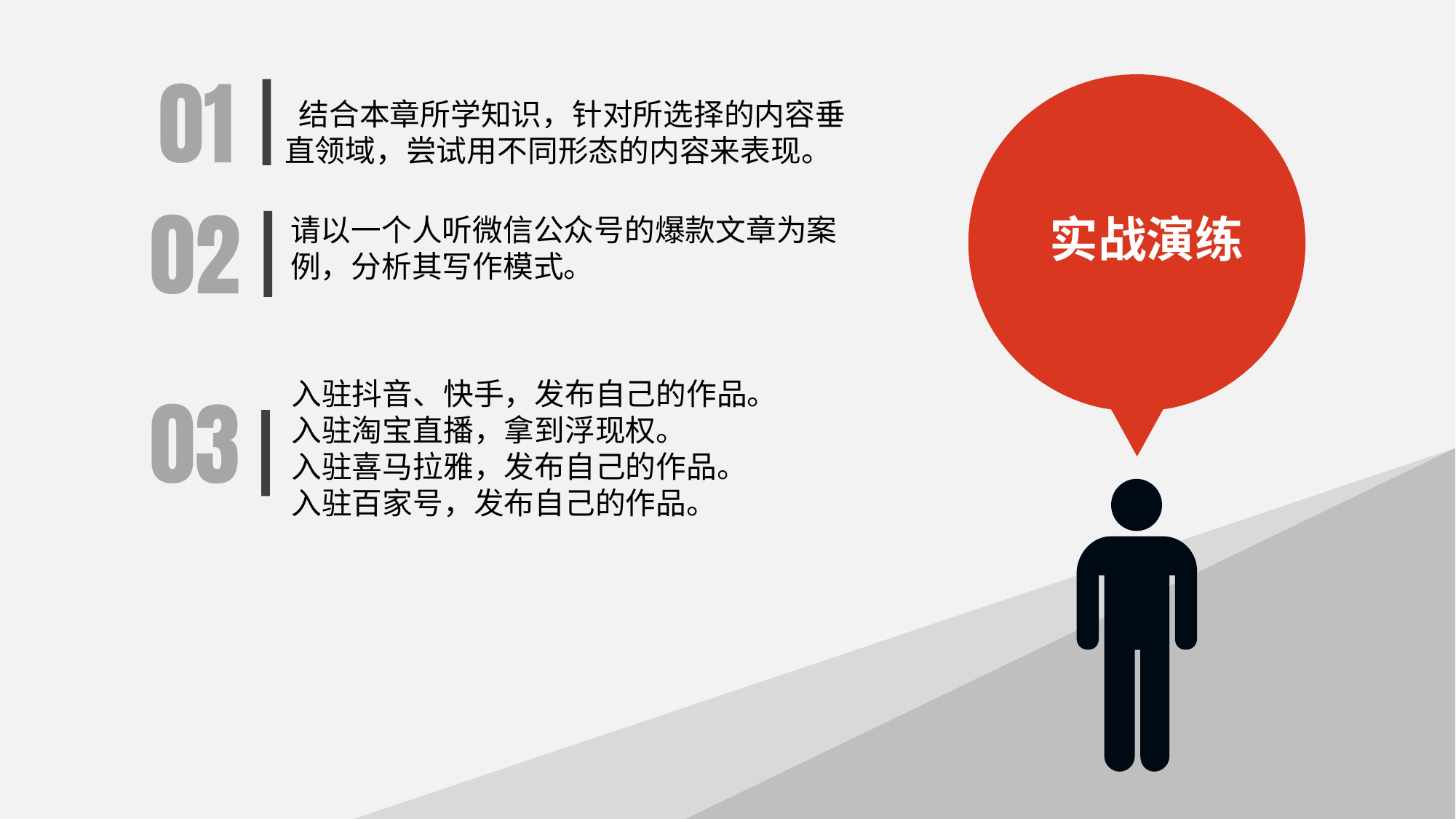

01

 结合本章所学知识，针对所选择的内容垂直领域，尝试用不同形态的内容来表现。
02
实战演练
请以一个人听微信公众号的爆款文章为案例，分析其写作模式。

入驻抖音、快手，发布自己的作品。
入驻淘宝直播，拿到浮现权。
入驻喜马拉雅，发布自己的作品。
入驻百家号，发布自己的作品。
03